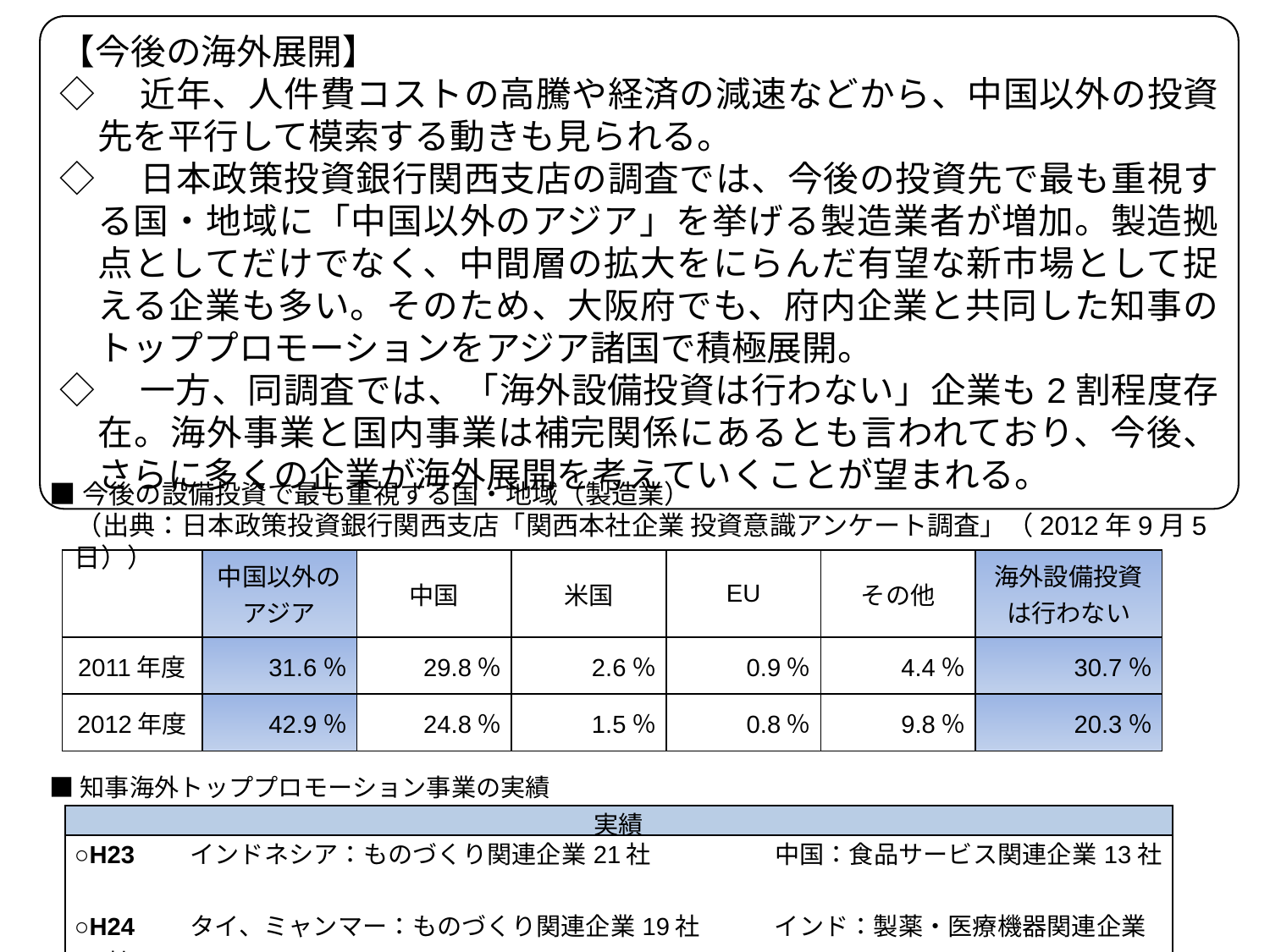

【今後の海外展開】
◇　近年、人件費コストの高騰や経済の減速などから、中国以外の投資先を平行して模索する動きも見られる。
◇　日本政策投資銀行関西支店の調査では、今後の投資先で最も重視する国・地域に「中国以外のアジア」を挙げる製造業者が増加。製造拠点としてだけでなく、中間層の拡大をにらんだ有望な新市場として捉える企業も多い。そのため、大阪府でも、府内企業と共同した知事のトッププロモーションをアジア諸国で積極展開。
◇　一方、同調査では、「海外設備投資は行わない」企業も2割程度存在。海外事業と国内事業は補完関係にあるとも言われており、今後、さらに多くの企業が海外展開を考えていくことが望まれる。
■今後の設備投資で最も重視する国・地域（製造業）
　（出典：日本政策投資銀行関西支店「関西本社企業 投資意識アンケート調査」（2012年9月5日））
|  | 中国以外の アジア | 中国 | 米国 | EU | その他 | 海外設備投資 は行わない |
| --- | --- | --- | --- | --- | --- | --- |
| 2011年度 | 31.6％ | 29.8％ | 2.6％ | 0.9％ | 4.4％ | 30.7％ |
| 2012年度 | 42.9％ | 24.8％ | 1.5％ | 0.8％ | 9.8％ | 20.3％ |
■知事海外トッププロモーション事業の実績
| 実績 |
| --- |
| ○H23　　インドネシア：ものづくり関連企業21社　　　　　中国：食品サービス関連企業13社　　　　 ○H24　　タイ、ミャンマー：ものづくり関連企業19社　　　インド：製薬・医療機器関連企業10社 ○H25　　インドネシア：環境・エネルギー関連企業11社 |